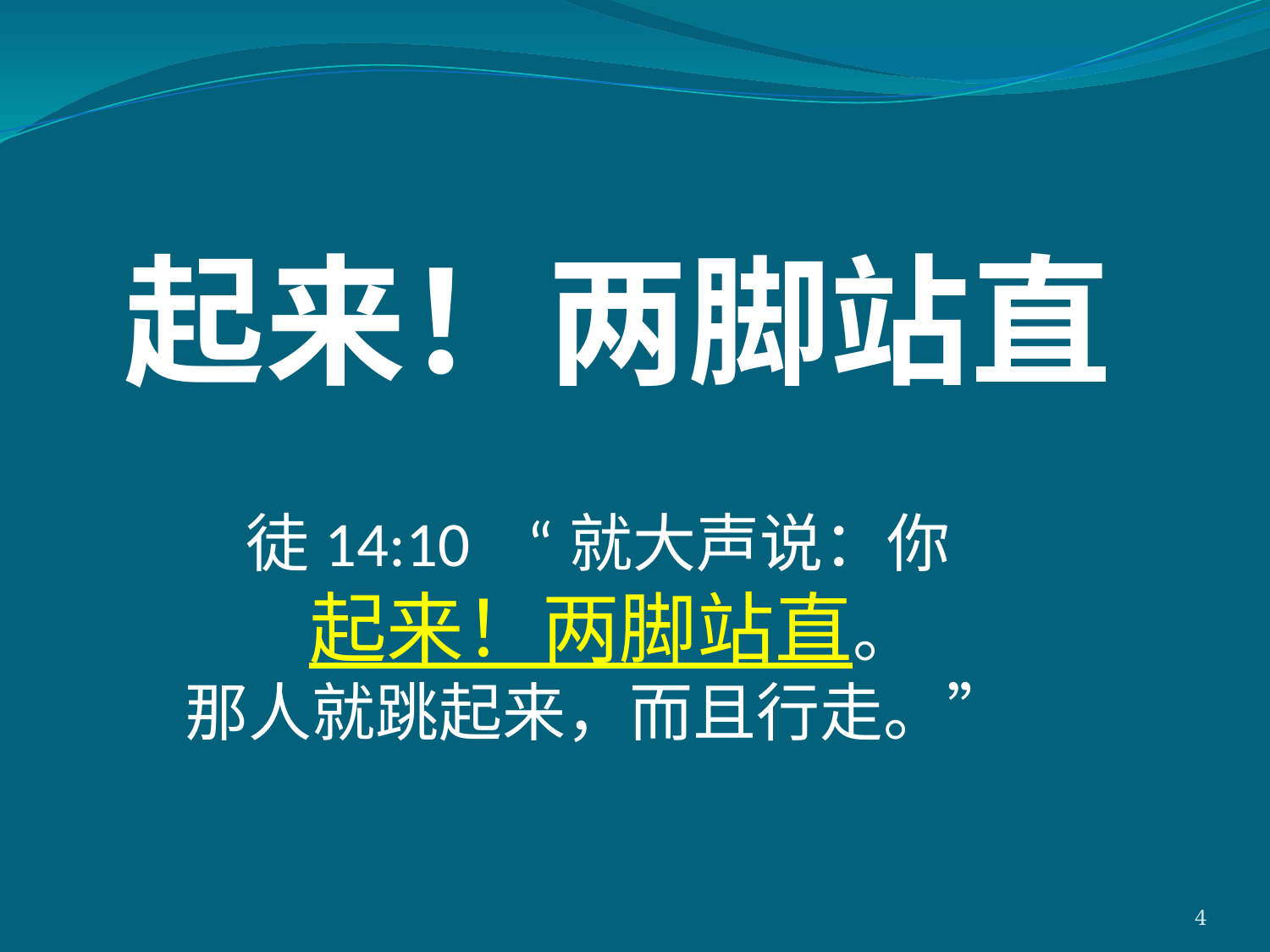

# 起来！两脚站直
徒14:10    “就大声说：你
 起来！两脚站直。
那人就跳起来，而且行走。”
4